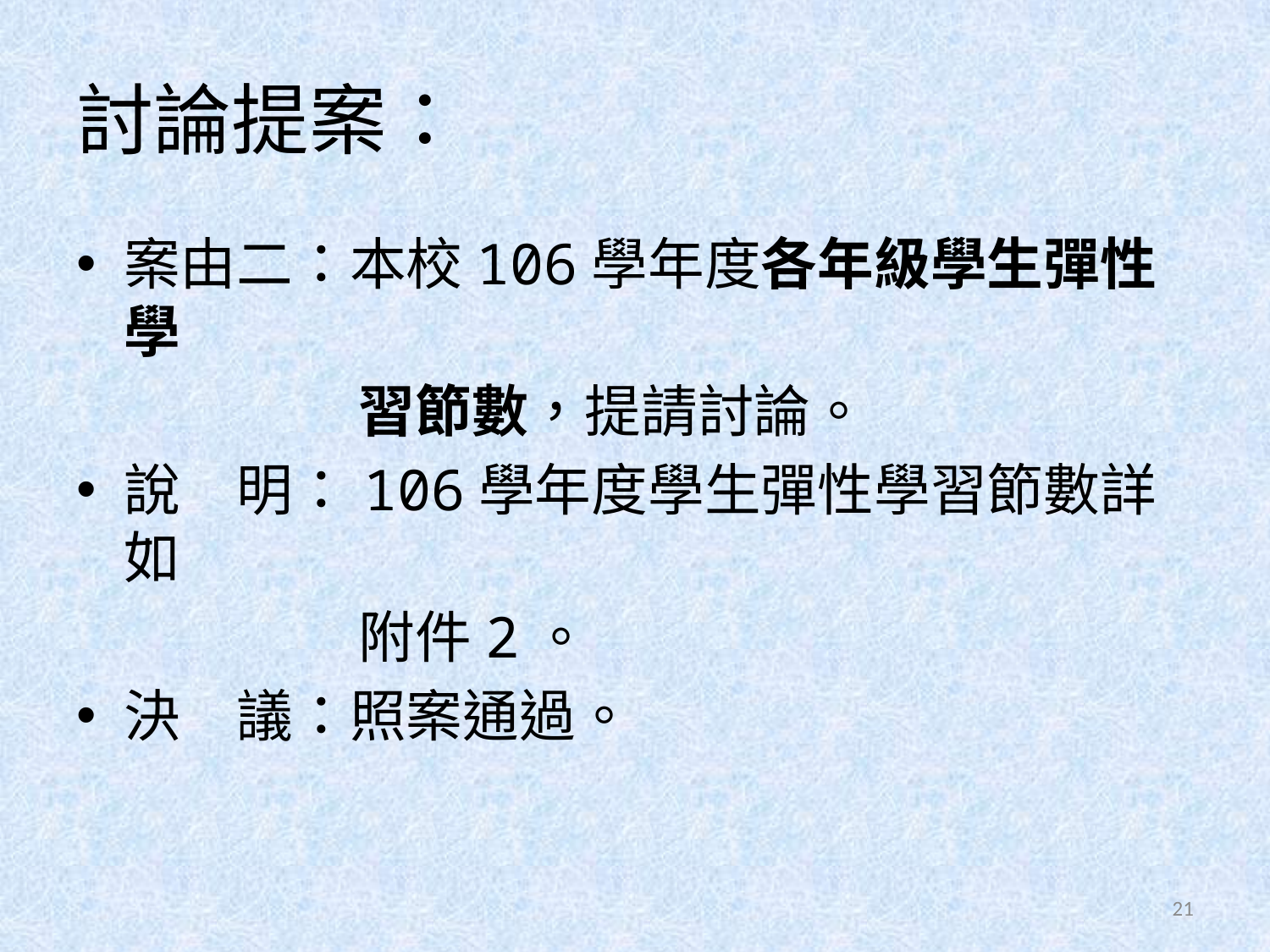

# 討論提案：
案由二：本校106學年度各年級學生彈性學
　　　　　習節數，提請討論。
說　明：106學年度學生彈性學習節數詳如
　　　　　附件2。
決　議：照案通過。

21